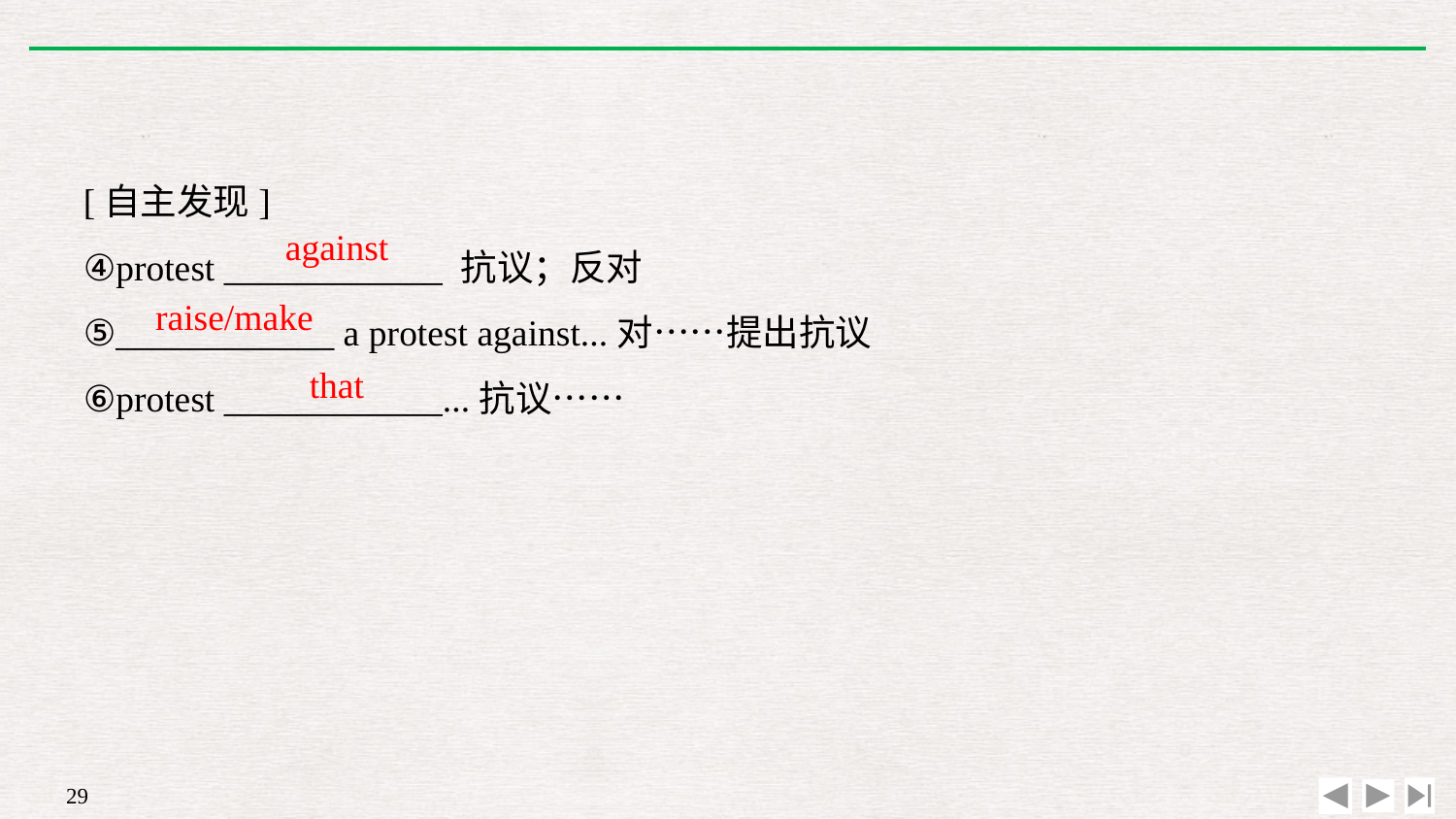

[自主发现]
④protest ____________ 抗议；反对
⑤____________ a protest against...对……提出抗议
⑥protest ____________...抗议……
against
raise/make
that